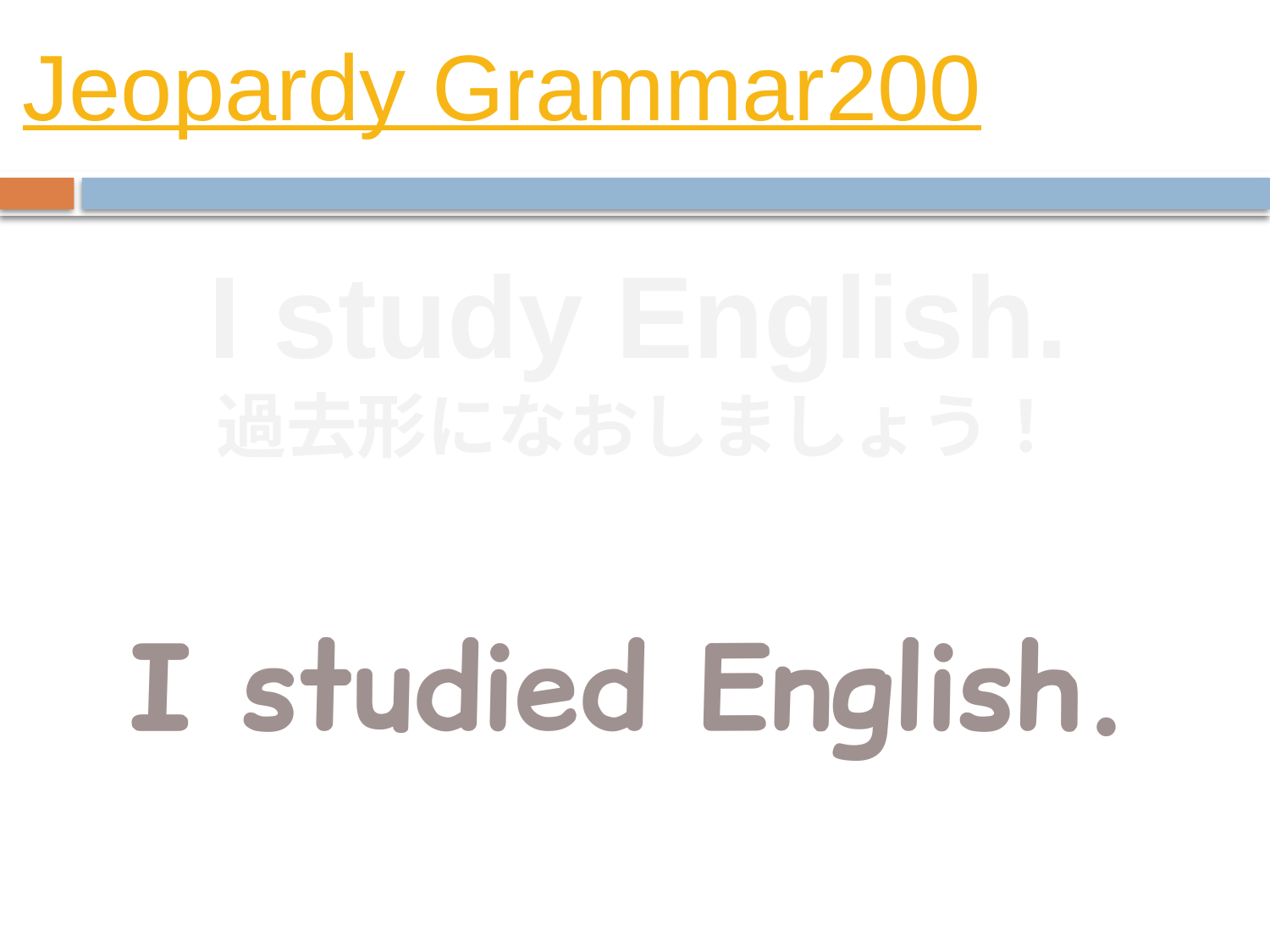

# Jeopardy Grammar200
I study English.
過去形になおしましょう！

I studied English.